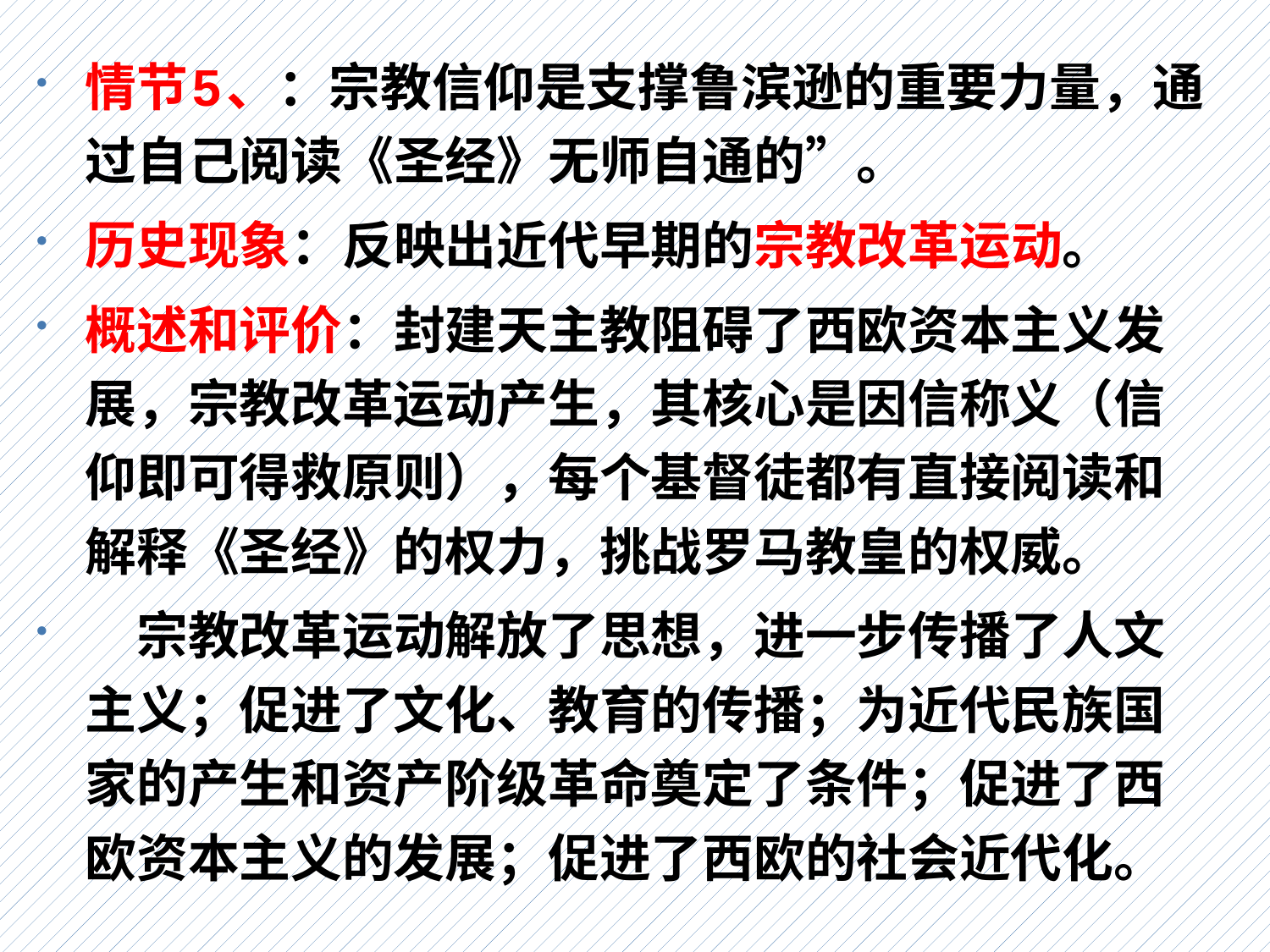

情节5、：宗教信仰是支撑鲁滨逊的重要力量，通过自己阅读《圣经》无师自通的”。
历史现象：反映出近代早期的宗教改革运动。
概述和评价：封建天主教阻碍了西欧资本主义发展，宗教改革运动产生，其核心是因信称义（信仰即可得救原则），每个基督徒都有直接阅读和解释《圣经》的权力，挑战罗马教皇的权威。
    宗教改革运动解放了思想，进一步传播了人文主义；促进了文化、教育的传播；为近代民族国家的产生和资产阶级革命奠定了条件；促进了西欧资本主义的发展；促进了西欧的社会近代化。